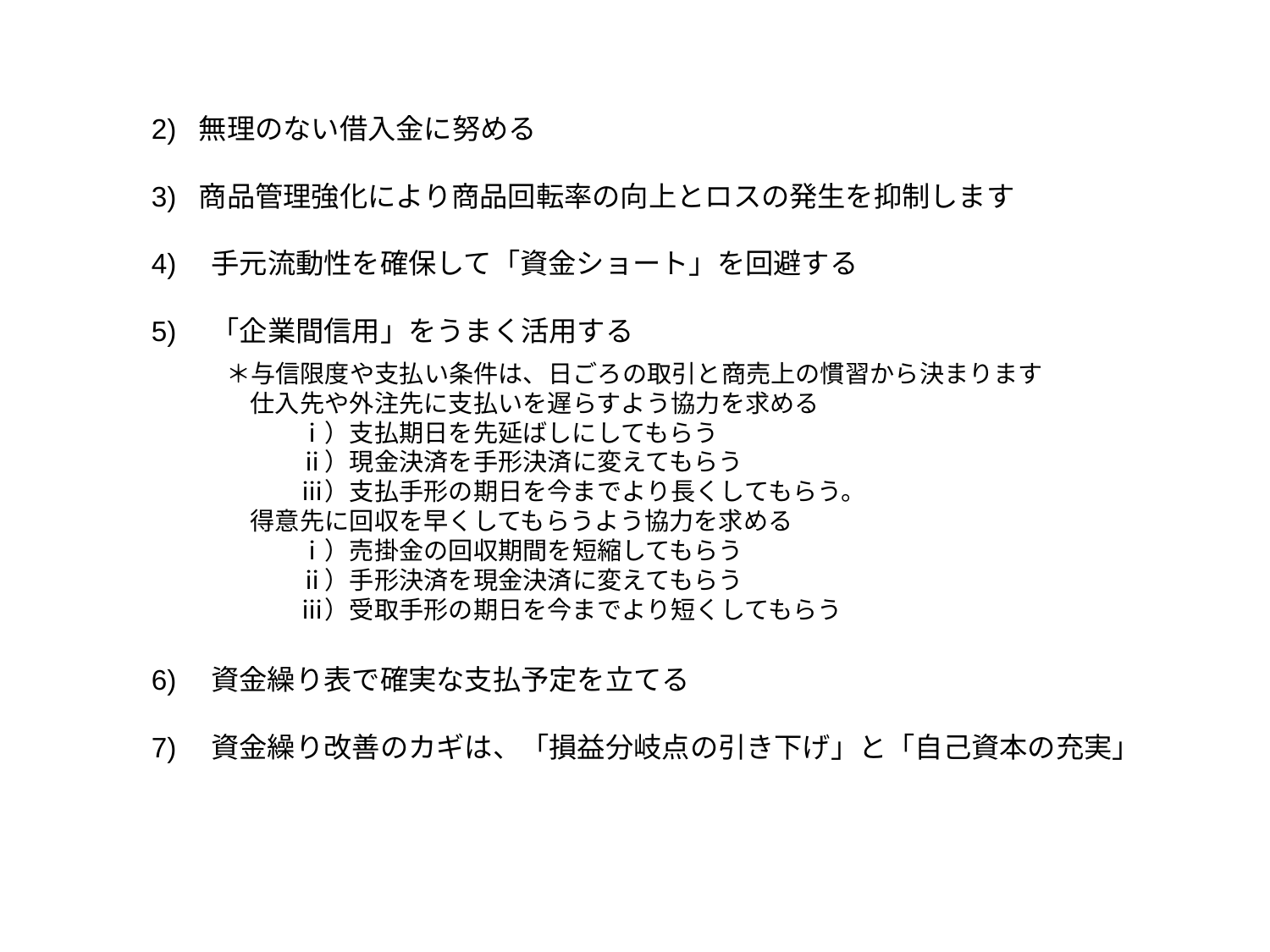

2)  無理のない借入金に努める

3)  商品管理強化により商品回転率の向上とロスの発生を抑制します

4)　手元流動性を確保して「資金ショート」を回避する

5)　「企業間信用」をうまく活用する
＊与信限度や支払い条件は、日ごろの取引と商売上の慣習から決まります
仕入先や外注先に支払いを遅らすよう協力を求める
　　ⅰ）支払期日を先延ばしにしてもらう
　　ⅱ）現金決済を手形決済に変えてもらう
　　ⅲ）支払手形の期日を今までより長くしてもらう。
得意先に回収を早くしてもらうよう協力を求める
　　ⅰ）売掛金の回収期間を短縮してもらう
　　ⅱ）手形決済を現金決済に変えてもらう
　　ⅲ）受取手形の期日を今までより短くしてもらう

6)　資金繰り表で確実な支払予定を立てる

7)　資金繰り改善のカギは、「損益分岐点の引き下げ」と「自己資本の充実」